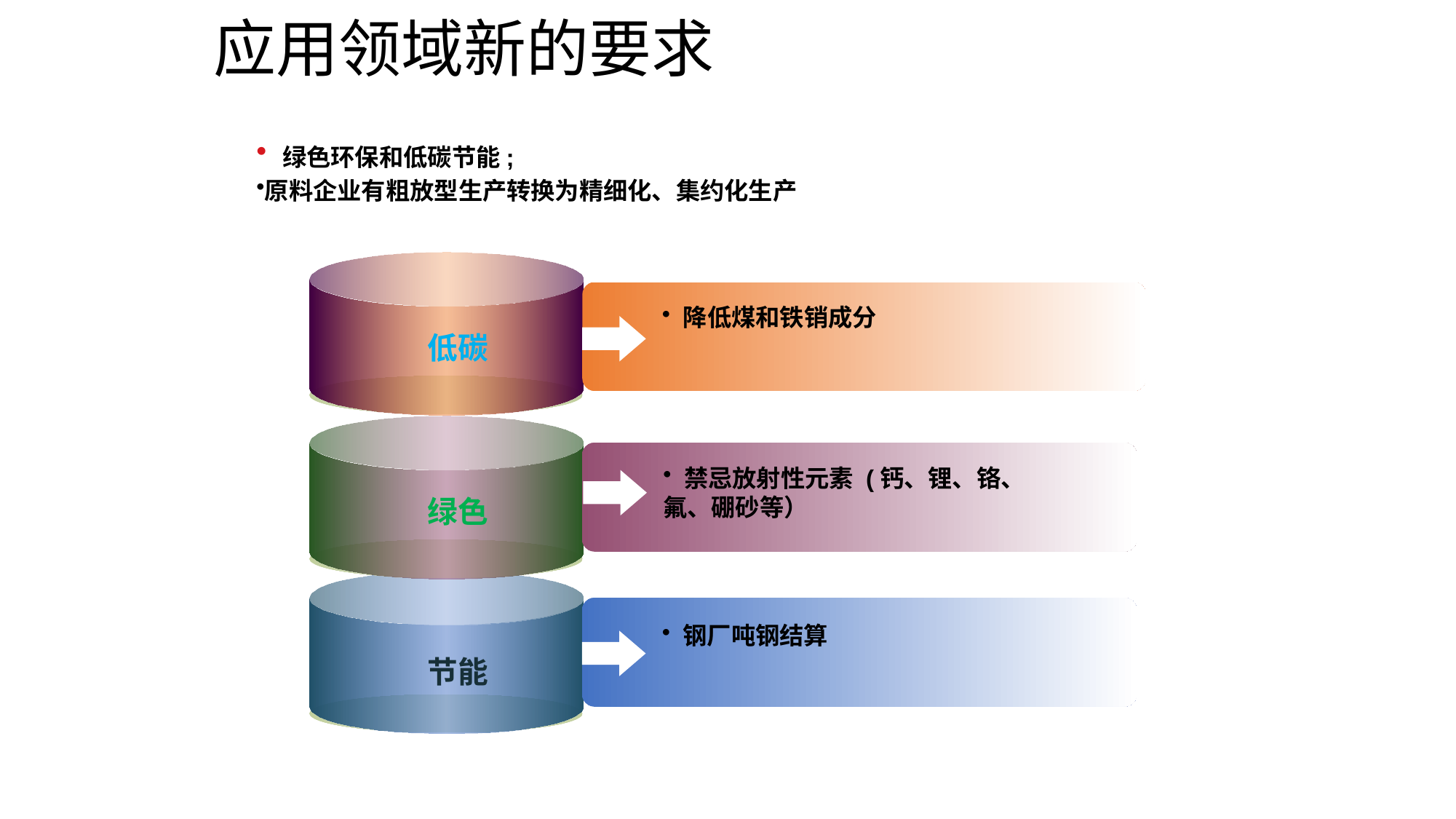

# 应用领域新的要求
 绿色环保和低碳节能;
原料企业有粗放型生产转换为精细化、集约化生产

 降低煤和铁销成分

  低碳

 禁忌放射性元素 (钙、锂、铬、氟、硼砂等）

  绿色

 钢厂吨钢结算

  节能